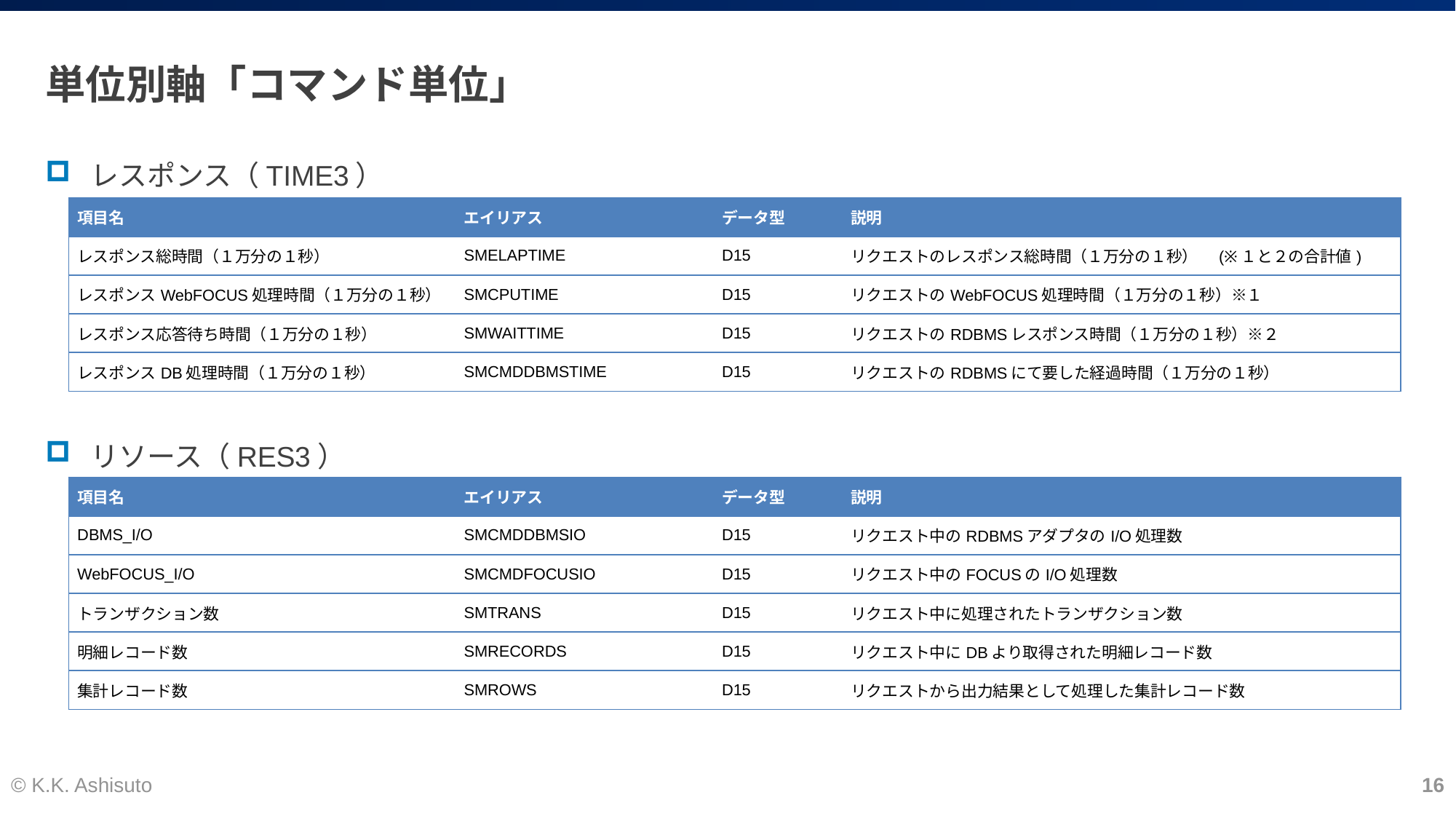

# 単位別軸「コマンド単位」
レスポンス（TIME3）

リソース（RES3）

| 項目名 | エイリアス | データ型 | 説明 |
| --- | --- | --- | --- |
| レスポンス総時間（１万分の１秒） | SMELAPTIME | D15 | リクエストのレスポンス総時間（１万分の１秒）　(※１と２の合計値) |
| レスポンスWebFOCUS処理時間（１万分の１秒） | SMCPUTIME | D15 | リクエストのWebFOCUS処理時間（１万分の１秒）※１ |
| レスポンス応答待ち時間（１万分の１秒） | SMWAITTIME | D15 | リクエストのRDBMSレスポンス時間（１万分の１秒）※２ |
| レスポンスDB処理時間（１万分の１秒） | SMCMDDBMSTIME | D15 | リクエストのRDBMSにて要した経過時間（１万分の１秒） |
| 項目名 | エイリアス | データ型 | 説明 |
| --- | --- | --- | --- |
| DBMS\_I/O | SMCMDDBMSIO | D15 | リクエスト中のRDBMSアダプタのI/O処理数 |
| WebFOCUS\_I/O | SMCMDFOCUSIO | D15 | リクエスト中のFOCUSのI/O処理数 |
| トランザクション数 | SMTRANS | D15 | リクエスト中に処理されたトランザクション数 |
| 明細レコード数 | SMRECORDS | D15 | リクエスト中にDBより取得された明細レコード数 |
| 集計レコード数 | SMROWS | D15 | リクエストから出力結果として処理した集計レコード数 |
© K.K. Ashisuto
16